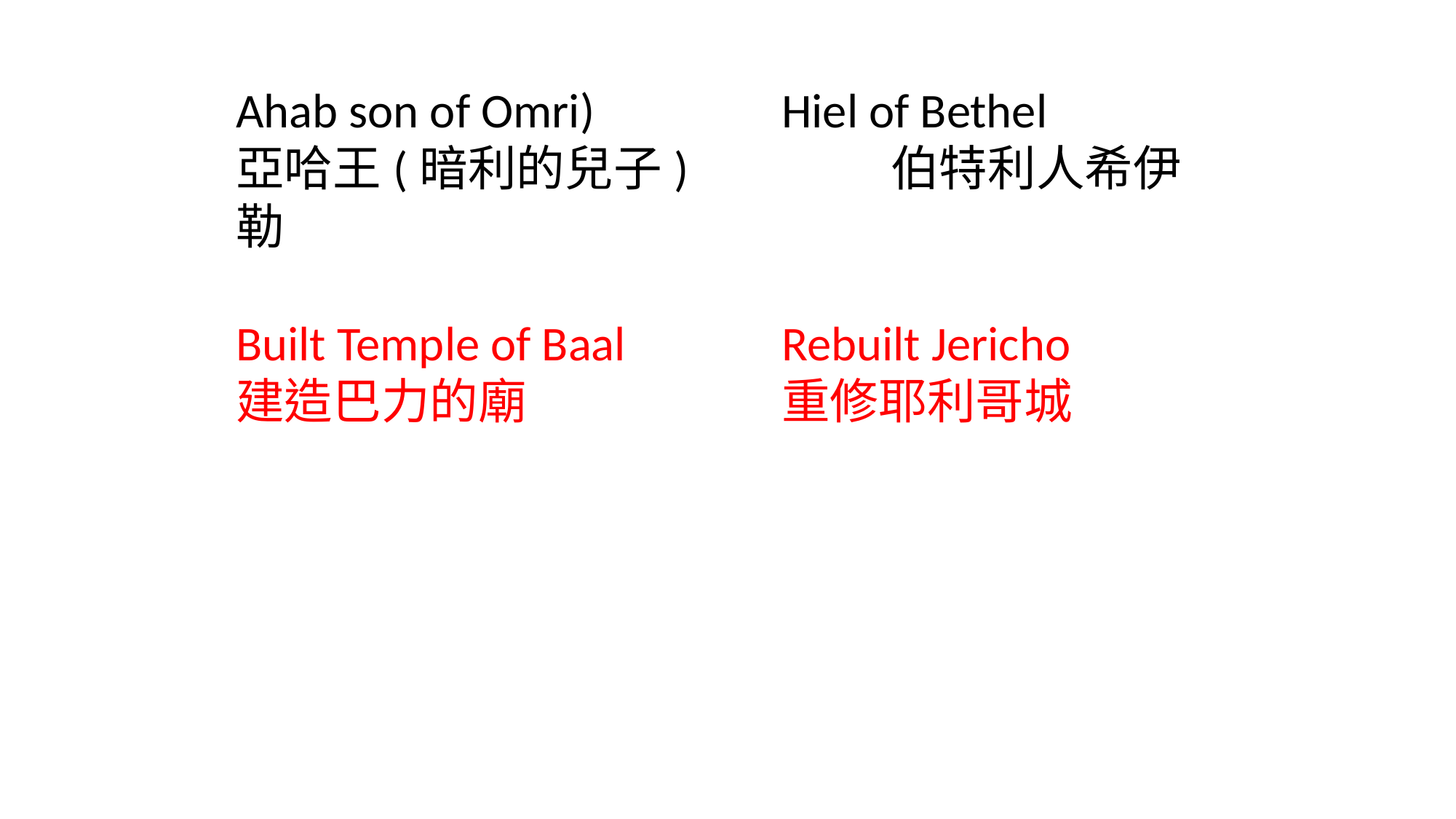

Ahab son of Omri)		Hiel of Bethel
亞哈王(暗利的兒子)		伯特利人希伊勒

Built Temple of Baal		Rebuilt Jericho
建造巴力的廟			重修耶利哥城